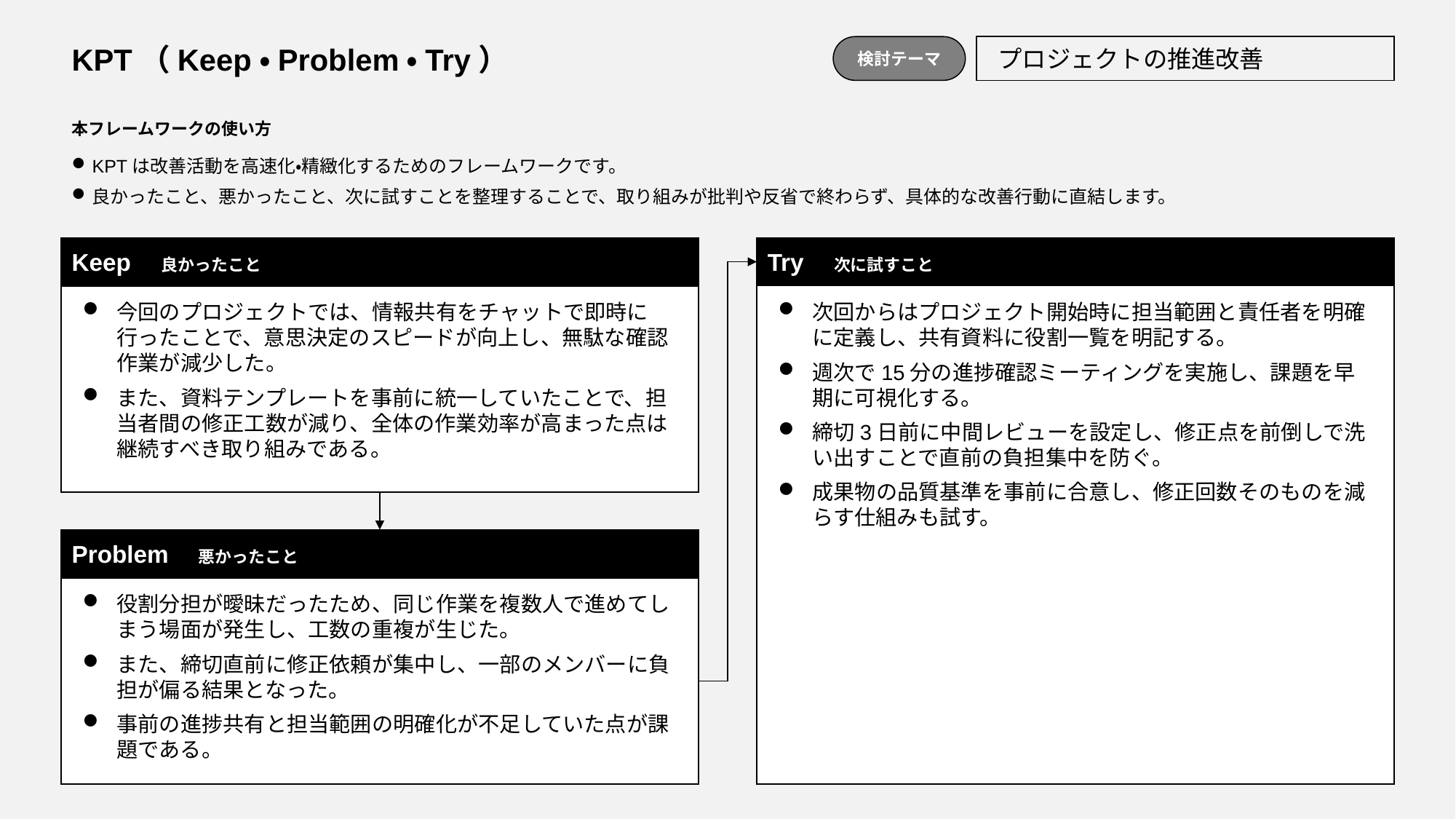

KPT（Keep・Problem・Try）
検討テーマ
プロジェクトの推進改善
本フレームワークの使い方
KPTは改善活動を高速化・精緻化するためのフレームワークです。
良かったこと、悪かったこと、次に試すことを整理することで、取り組みが批判や反省で終わらず、具体的な改善行動に直結します。
Keep　良かったこと
今回のプロジェクトでは、情報共有をチャットで即時に行ったことで、意思決定のスピードが向上し、無駄な確認作業が減少した。
また、資料テンプレートを事前に統一していたことで、担当者間の修正工数が減り、全体の作業効率が高まった点は継続すべき取り組みである。
Try　次に試すこと
次回からはプロジェクト開始時に担当範囲と責任者を明確に定義し、共有資料に役割一覧を明記する。
週次で15分の進捗確認ミーティングを実施し、課題を早期に可視化する。
締切3日前に中間レビューを設定し、修正点を前倒しで洗い出すことで直前の負担集中を防ぐ。
成果物の品質基準を事前に合意し、修正回数そのものを減らす仕組みも試す。
Problem　悪かったこと
役割分担が曖昧だったため、同じ作業を複数人で進めてしまう場面が発生し、工数の重複が生じた。
また、締切直前に修正依頼が集中し、一部のメンバーに負担が偏る結果となった。
事前の進捗共有と担当範囲の明確化が不足していた点が課題である。